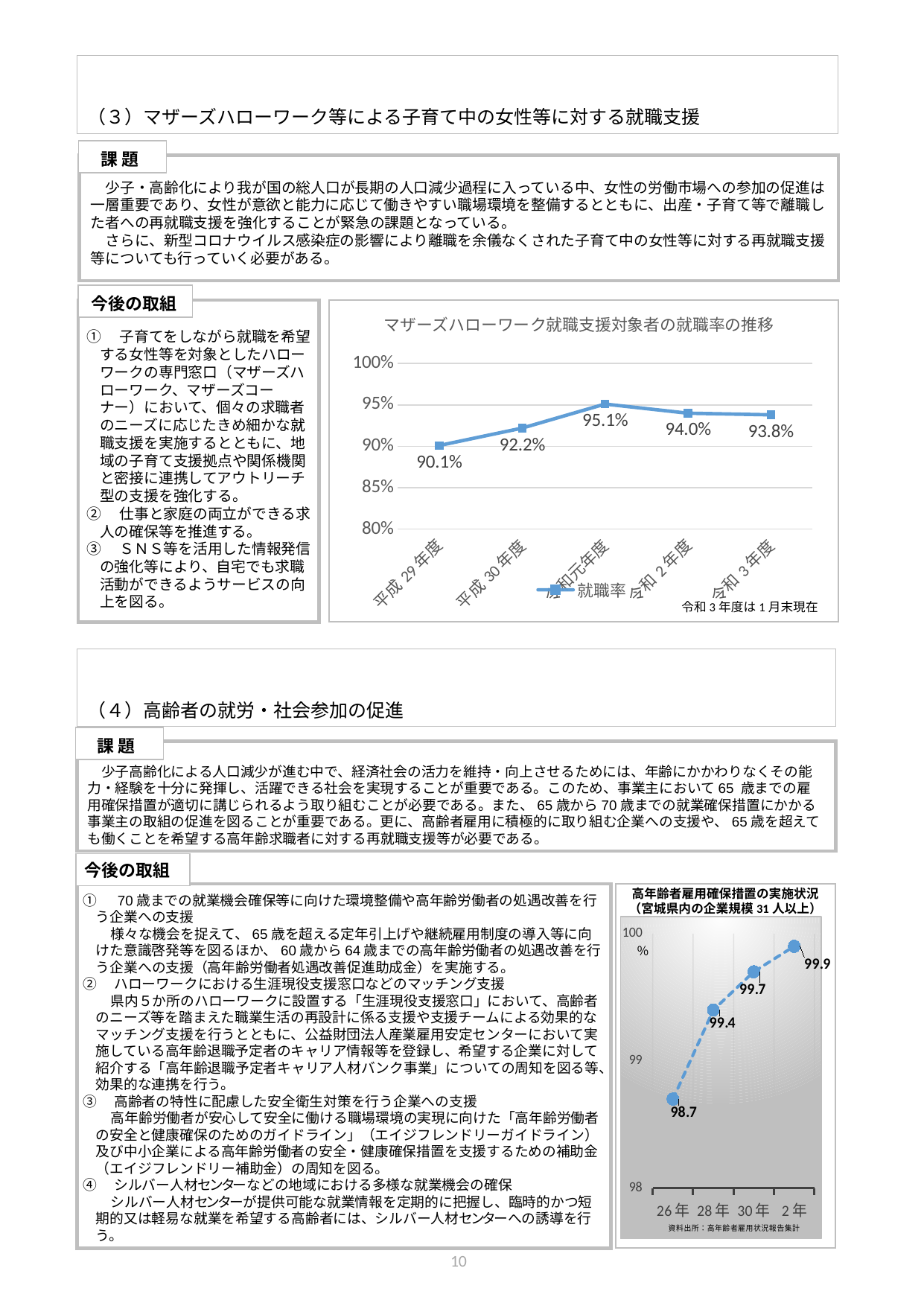

（３）マザーズハローワーク等による子育て中の女性等に対する就職支援

課 題

　少子・高齢化により我が国の総人口が長期の人口減少過程に入っている中、女性の労働市場への参加の促進は一層重要であり、女性が意欲と能力に応じて働きやすい職場環境を整備するとともに、出産・子育て等で離職した者への再就職支援を強化することが緊急の課題となっている。
　さらに、新型コロナウイルス感染症の影響により離職を余儀なくされた子育て中の女性等に対する再就職支援等についても行っていく必要がある。
あ
今後の取組

### Chart: マザーズハローワーク就職支援対象者の就職率の推移

| Category | 就職率 |
|---|---|
| 平成29年度 | 0.901 |
| 平成30年度 | 0.922 |
| 令和元年度 | 0.951 |
| 令和2年度 | 0.94 |
| 令和3年度 | 0.938 |

①　子育てをしながら就職を希望する女性等を対象としたハローワークの専門窓口（マザーズハローワーク、マザーズコーナー）において、個々の求職者のニーズに応じたきめ細かな就職支援を実施するとともに、地域の子育て支援拠点や関係機関と密接に連携してアウトリーチ型の支援を強化する。
②　仕事と家庭の両立ができる求人の確保等を推進する。
③　ＳＮＳ等を活用した情報発信の強化等により、自宅でも求職活動ができるようサービスの向上を図る。
令和3年度は1月末現在

（４）高齢者の就労・社会参加の促進

課 題

　少子高齢化による人口減少が進む中で、経済社会の活力を維持・向上させるためには、年齢にかかわりなくその能力・経験を十分に発揮し、活躍できる社会を実現することが重要である。このため、事業主において65 歳までの雇用確保措置が適切に講じられるよう取り組むことが必要である。また、65歳から70歳までの就業確保措置にかかる事業主の取組の促進を図ることが重要である。更に、高齢者雇用に積極的に取り組む企業への支援や、65歳を超えても働くことを希望する高年齢求職者に対する再就職支援等が必要である。
あ
今後の取組

高年齢者雇用確保措置の実施状況
（宮城県内の企業規模31人以上）
①　70歳までの就業機会確保等に向けた環境整備や高年齢労働者の処遇改善を行う企業への支援
　　様々な機会を捉えて、65歳を超える定年引上げや継続雇用制度の導入等に向けた意識啓発等を図るほか、60歳から64歳までの高年齢労働者の処遇改善を行う企業への支援（高年齢労働者処遇改善促進助成金）を実施する。
②　ハローワークにおける生涯現役支援窓口などのマッチング支援
　　県内５か所のハローワークに設置する「生涯現役支援窓口」において、高齢者のニーズ等を踏まえた職業生活の再設計に係る支援や支援チームによる効果的なマッチング支援を行うとともに、公益財団法人産業雇用安定センターにおいて実施している高年齢退職予定者のキャリア情報等を登録し、希望する企業に対して紹介する「高年齢退職予定者キャリア人材バンク事業」についての周知を図る等、効果的な連携を行う。
③　高齢者の特性に配慮した安全衛生対策を行う企業への支援
　　高年齢労働者が安心して安全に働ける職場環境の実現に向けた「高年齢労働者の安全と健康確保のためのガイドライン」（エイジフレンドリーガイドライン）及び中小企業による高年齢労働者の安全・健康確保措置を支援するための補助金（エイジフレンドリー補助金）の周知を図る。
④　シルバー人材センターなどの地域における多様な就業機会の確保
　　シルバー人材センターが提供可能な就業情報を定期的に把握し、臨時的かつ短期的又は軽易な就業を希望する高齢者には、シルバー人材センターへの誘導を行う。

### Chart

| Category | 企業規模 31 人以上 | 列1 |
|---|---|---|
| 26年 | 98.7 | None |
| 28年 | 99.4 | None |
| 30年 | 99.7 | None |
| 2年 | 99.9 | None |
％
10